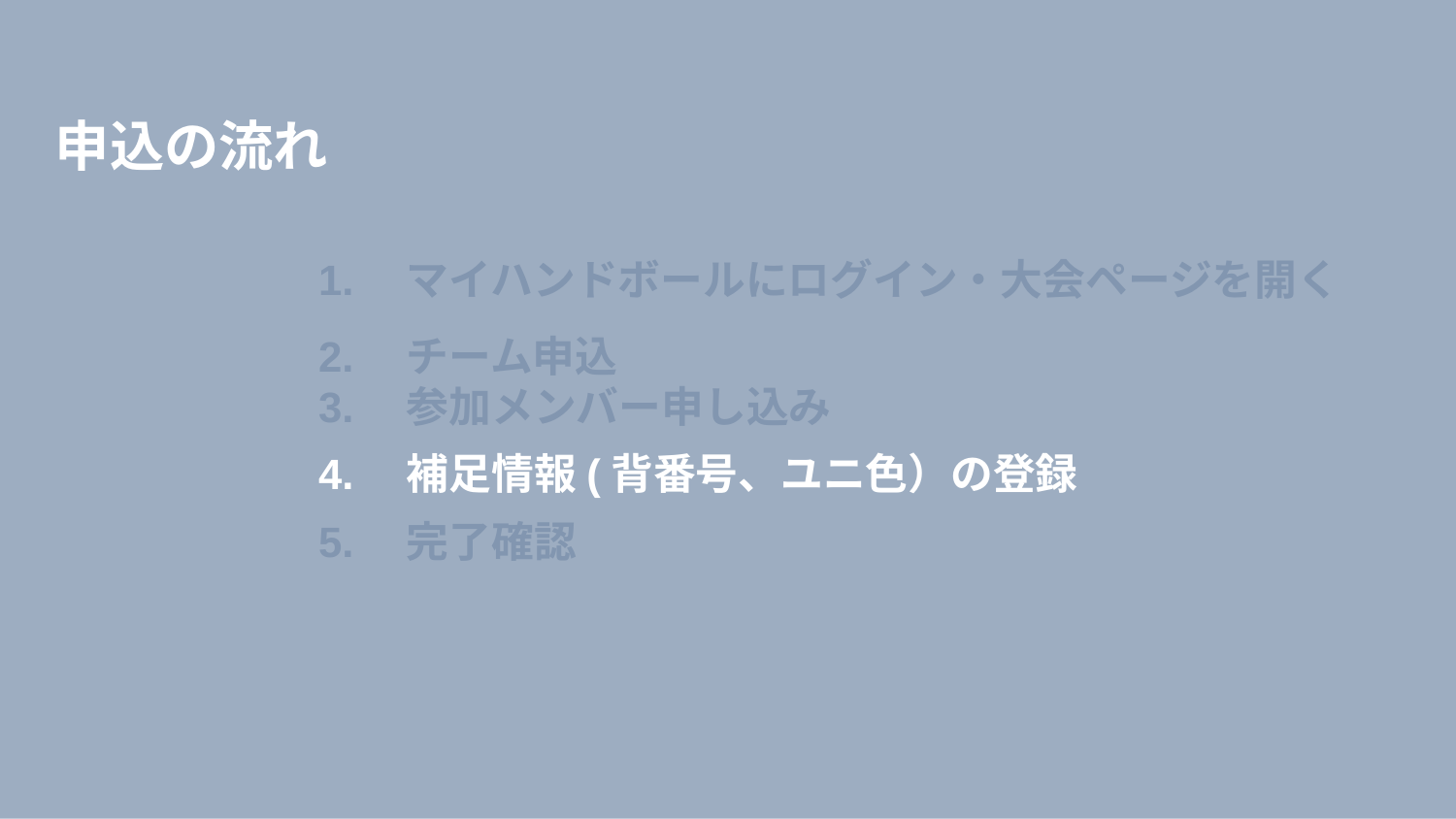

申込の流れ
マイハンドボールにログイン・大会ページを開く
チーム申込
参加メンバー申し込み
補足情報(背番号、ユニ色）の登録
完了確認